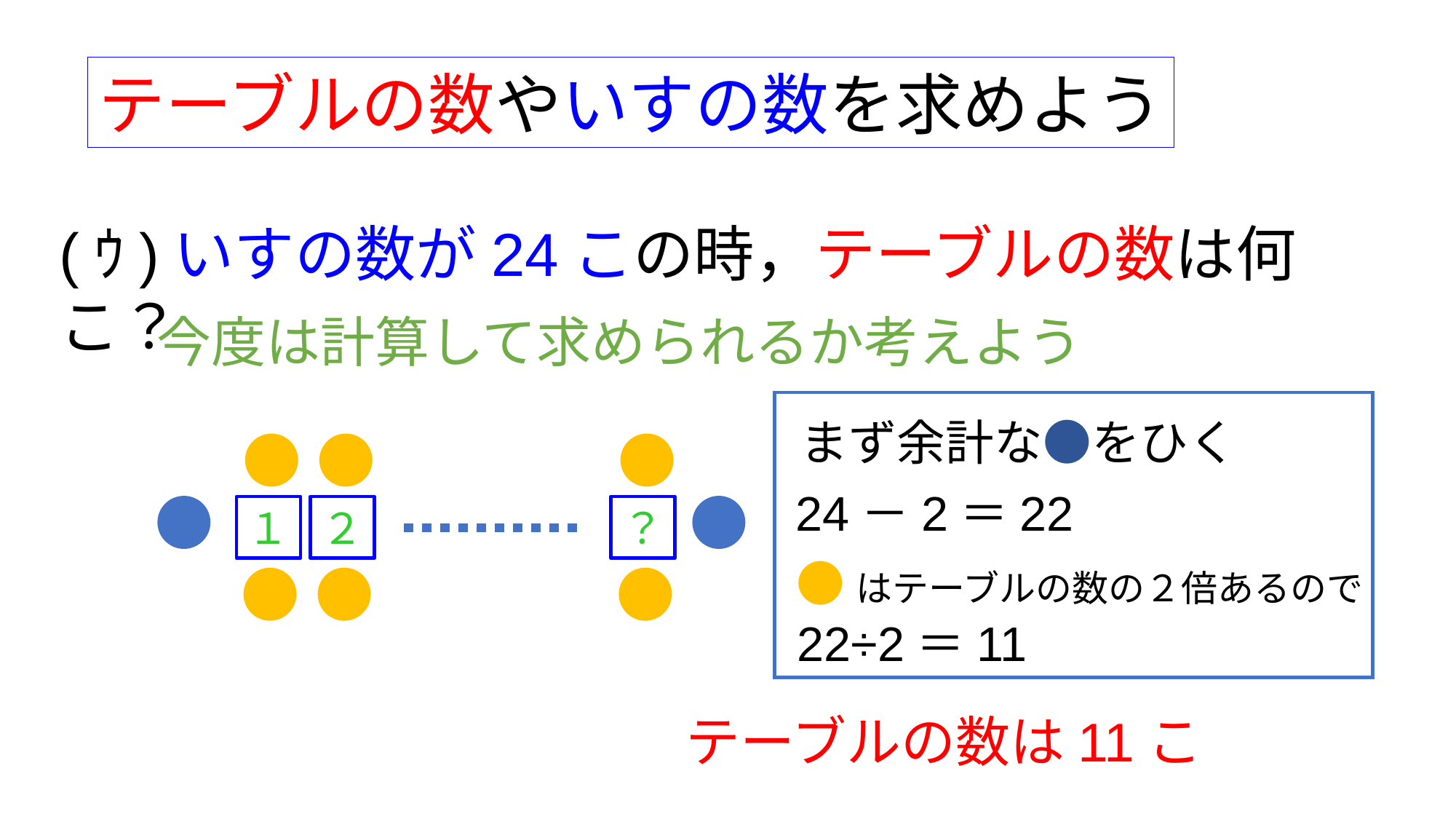

テーブルの数やいすの数を求めよう
(ｳ)いすの数が24この時，テーブルの数は何こ？
今度は計算して求められるか考えよう

まず余計な●をひく

24－2＝22
１
２
？

●はテーブルの数の２倍あるので

22÷2＝11
テーブルの数は11こ